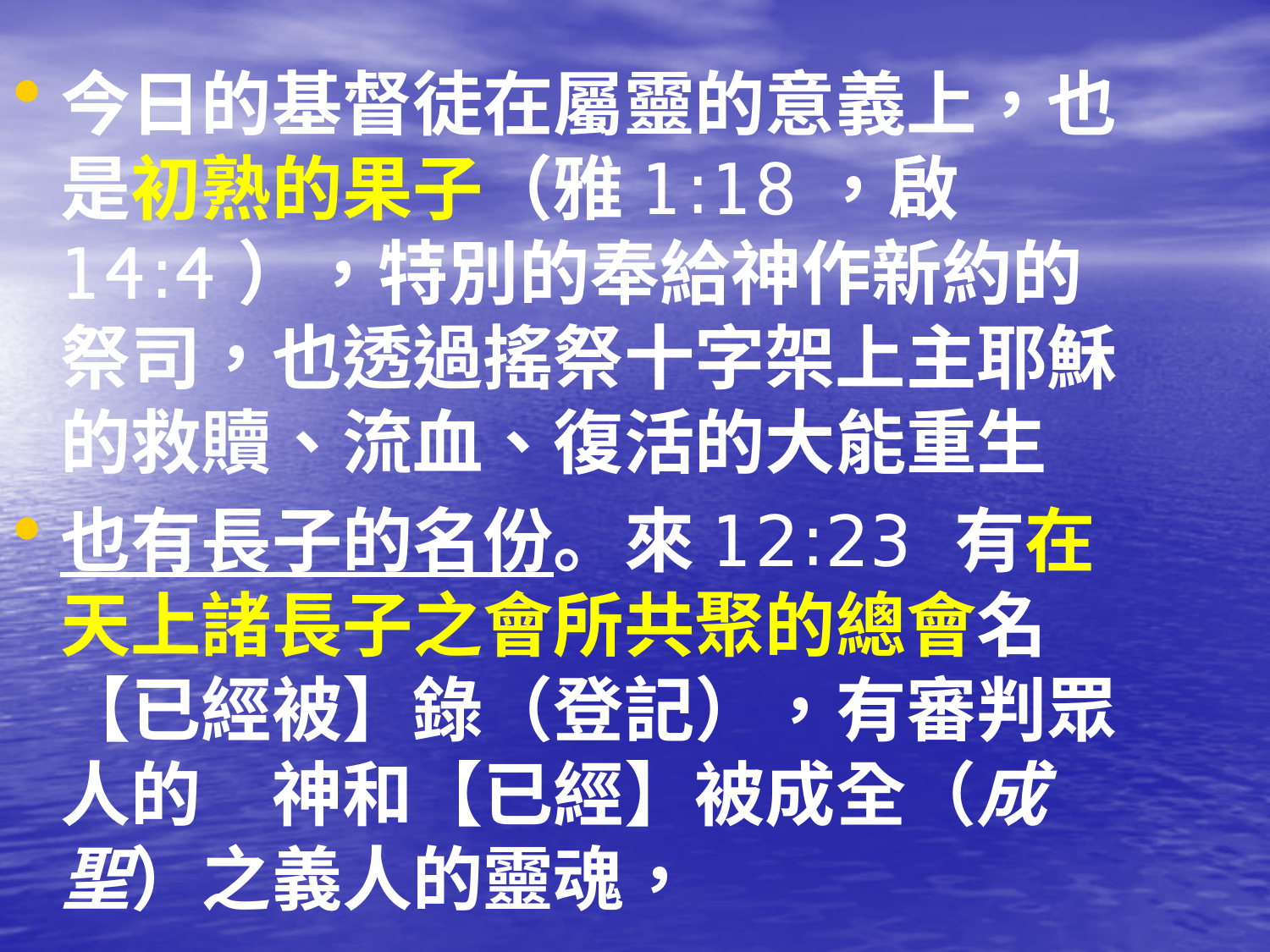

今日的基督徒在屬靈的意義上，也是初熟的果子（雅1:18，啟14:4），特別的奉給神作新約的祭司，也透過搖祭十字架上主耶穌的救贖、流血、復活的大能重生
也有長子的名份。來12:23 有在天上諸長子之會所共聚的總會名【已經被】錄（登記），有審判眾人的　神和【已經】被成全（成聖）之義人的靈魂，